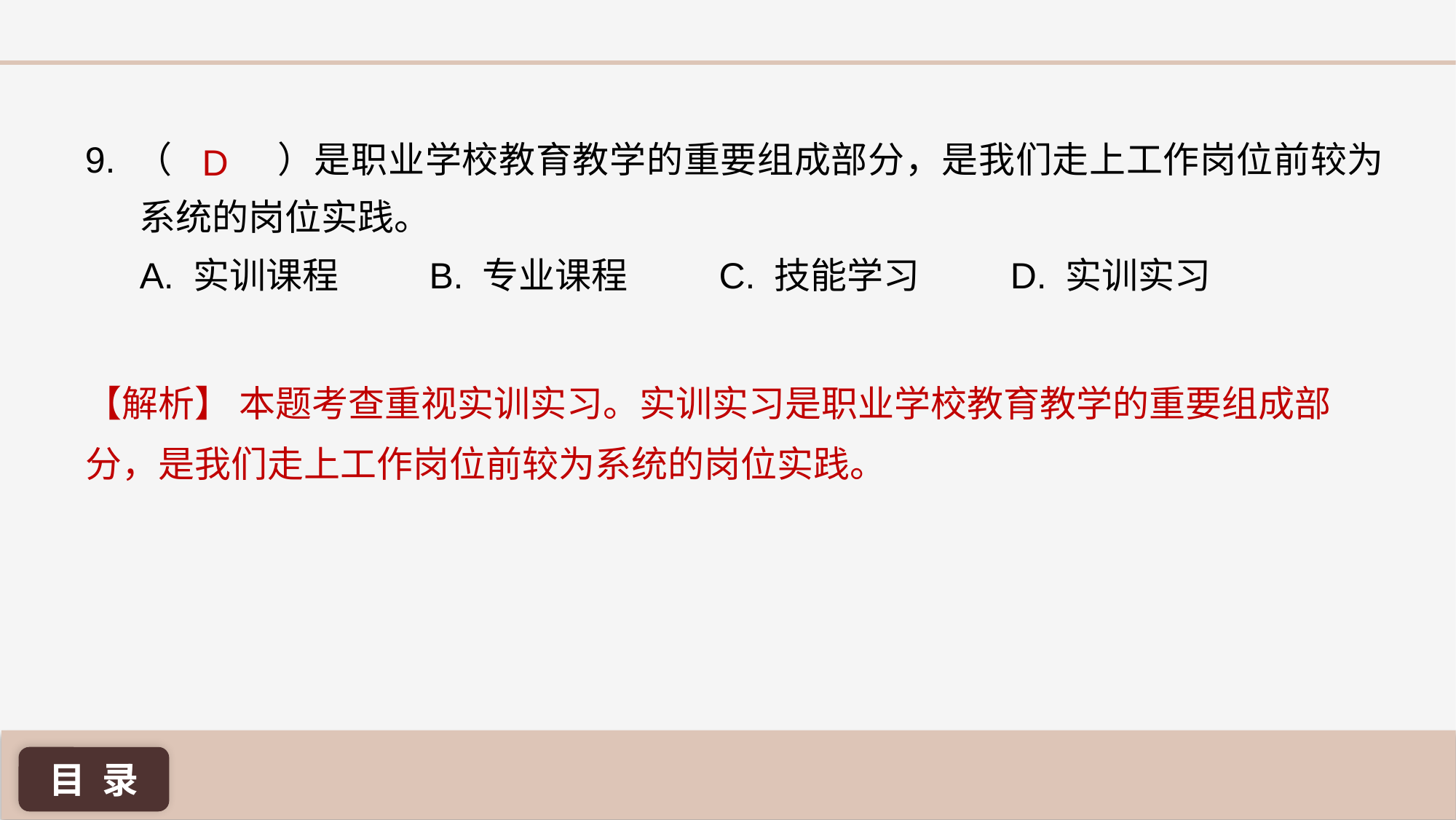

9. （ 	   ）是职业学校教育教学的重要组成部分，是我们走上工作岗位前较为系统的岗位实践。
A. 实训课程          B. 专业课程          C. 技能学习          D. 实训实习
D
【解析】 本题考查重视实训实习。实训实习是职业学校教育教学的重要组成部分，是我们走上工作岗位前较为系统的岗位实践。